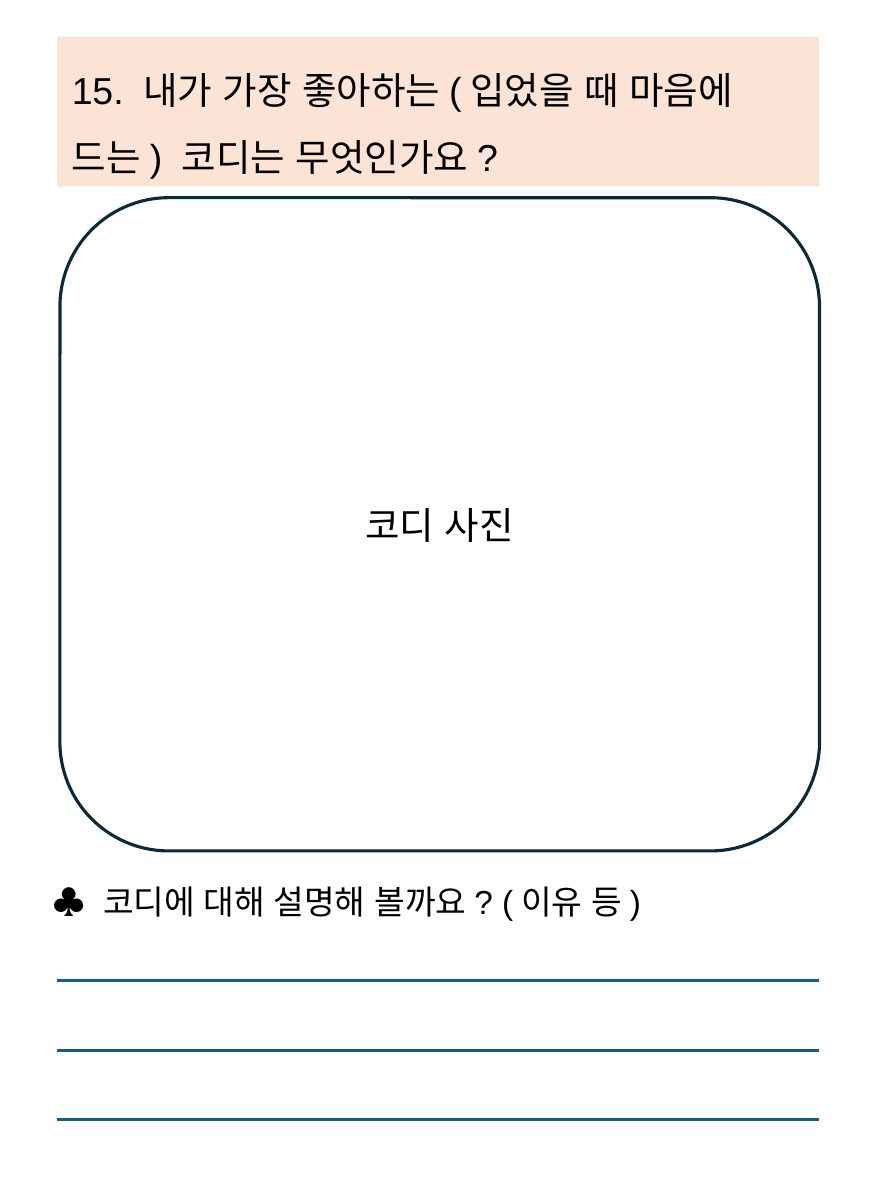

15. 내가 가장 좋아하는(입었을 때 마음에 드는) 코디는 무엇인가요?
코디 사진
♣ 코디에 대해 설명해 볼까요? (이유 등)